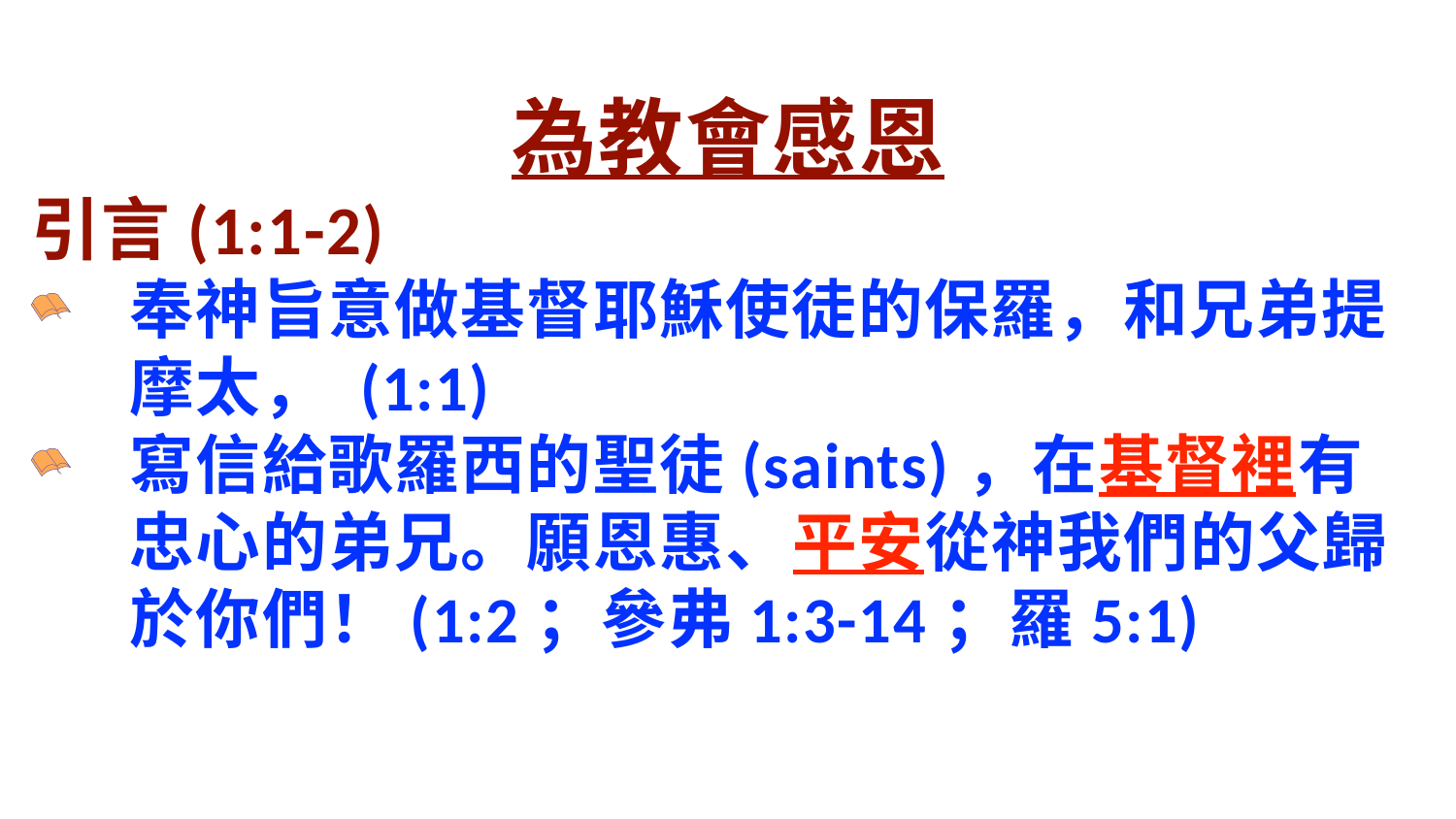

為教會感恩
引言(1:1-2)
奉神旨意做基督耶穌使徒的保羅，和兄弟提摩太， (1:1)
寫信給歌羅西的聖徒(saints)，在基督裡有忠心的弟兄。願恩惠、平安從神我們的父歸於你們！(1:2；參弗1:3-14；羅5:1)